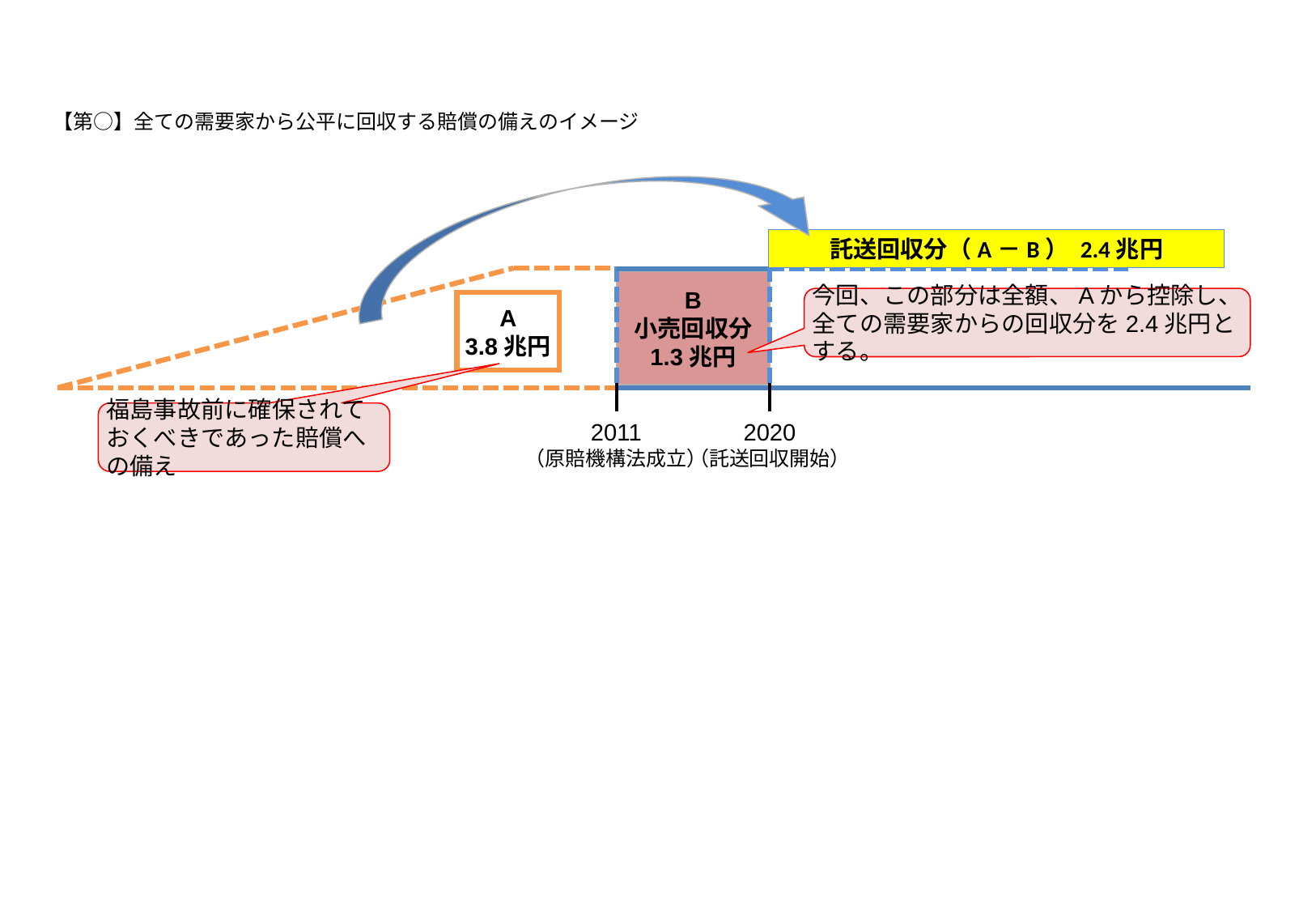

【第○】全ての需要家から公平に回収する賠償の備えのイメージ

託送回収分（A－B） 2.4兆円
B
小売回収分
1.3兆円
今回、この部分は全額、Aから控除し、
全ての需要家からの回収分を2.4兆円とする。
A
3.8兆円
福島事故前に確保されておくべきであった賠償への備え
2011
（原賠機構法成立）
2020
（託送回収開始）